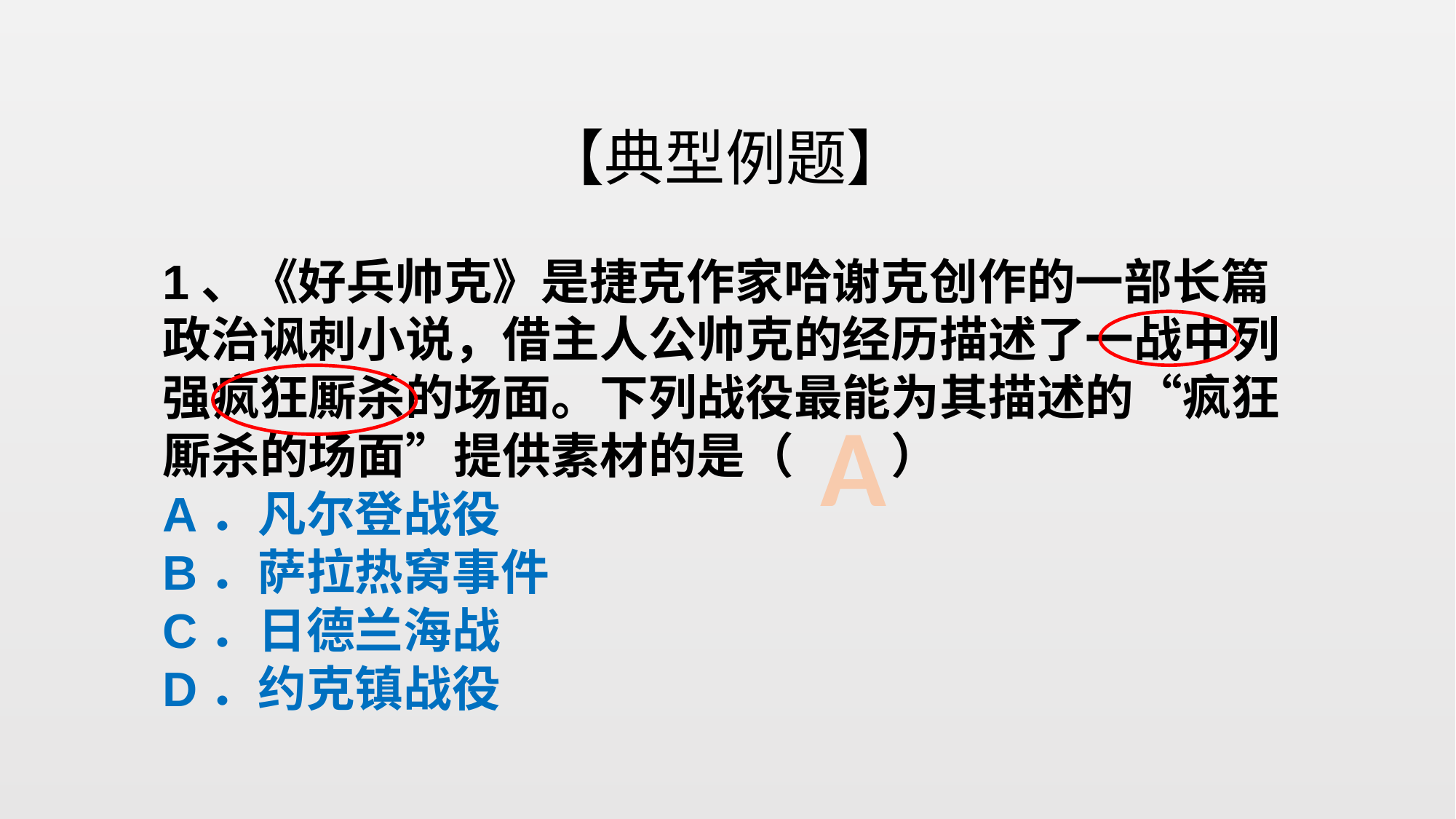

【典型例题】

1、《好兵帅克》是捷克作家哈谢克创作的一部长篇政治讽刺小说，借主人公帅克的经历描述了一战中列强疯狂厮杀的场面。下列战役最能为其描述的“疯狂厮杀的场面”提供素材的是（　　）
A．凡尔登战役
B．萨拉热窝事件
C．日德兰海战
D．约克镇战役

A